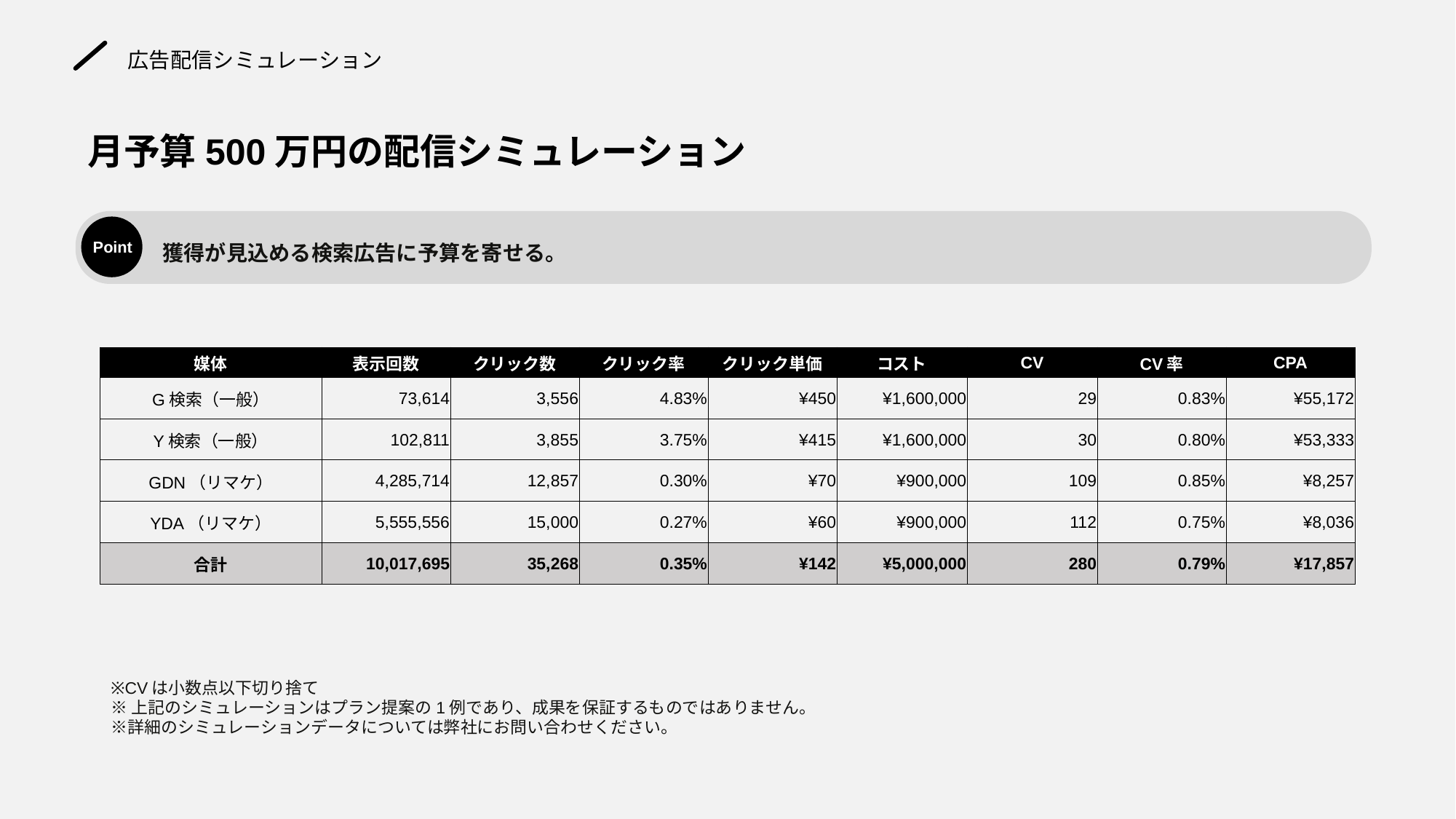

広告配信シミュレーション
# 月予算500万円の配信シミュレーション

獲得が見込める検索広告に予算を寄せる。
Point
| 媒体 | 表示回数 | クリック数 | クリック率 | クリック単価 | コスト | CV | CV率 | CPA |
| --- | --- | --- | --- | --- | --- | --- | --- | --- |
| G検索（一般） | 73,614 | 3,556 | 4.83% | ¥450 | ¥1,600,000 | 29 | 0.83% | ¥55,172 |
| Y検索（一般） | 102,811 | 3,855 | 3.75% | ¥415 | ¥1,600,000 | 30 | 0.80% | ¥53,333 |
| GDN（リマケ） | 4,285,714 | 12,857 | 0.30% | ¥70 | ¥900,000 | 109 | 0.85% | ¥8,257 |
| YDA（リマケ） | 5,555,556 | 15,000 | 0.27% | ¥60 | ¥900,000 | 112 | 0.75% | ¥8,036 |
| 合計 | 10,017,695 | 35,268 | 0.35% | ¥142 | ¥5,000,000 | 280 | 0.79% | ¥17,857 |
※CVは小数点以下切り捨て
※上記のシミュレーションはプラン提案の1例であり、成果を保証するものではありません。
※詳細のシミュレーションデータについては弊社にお問い合わせください。